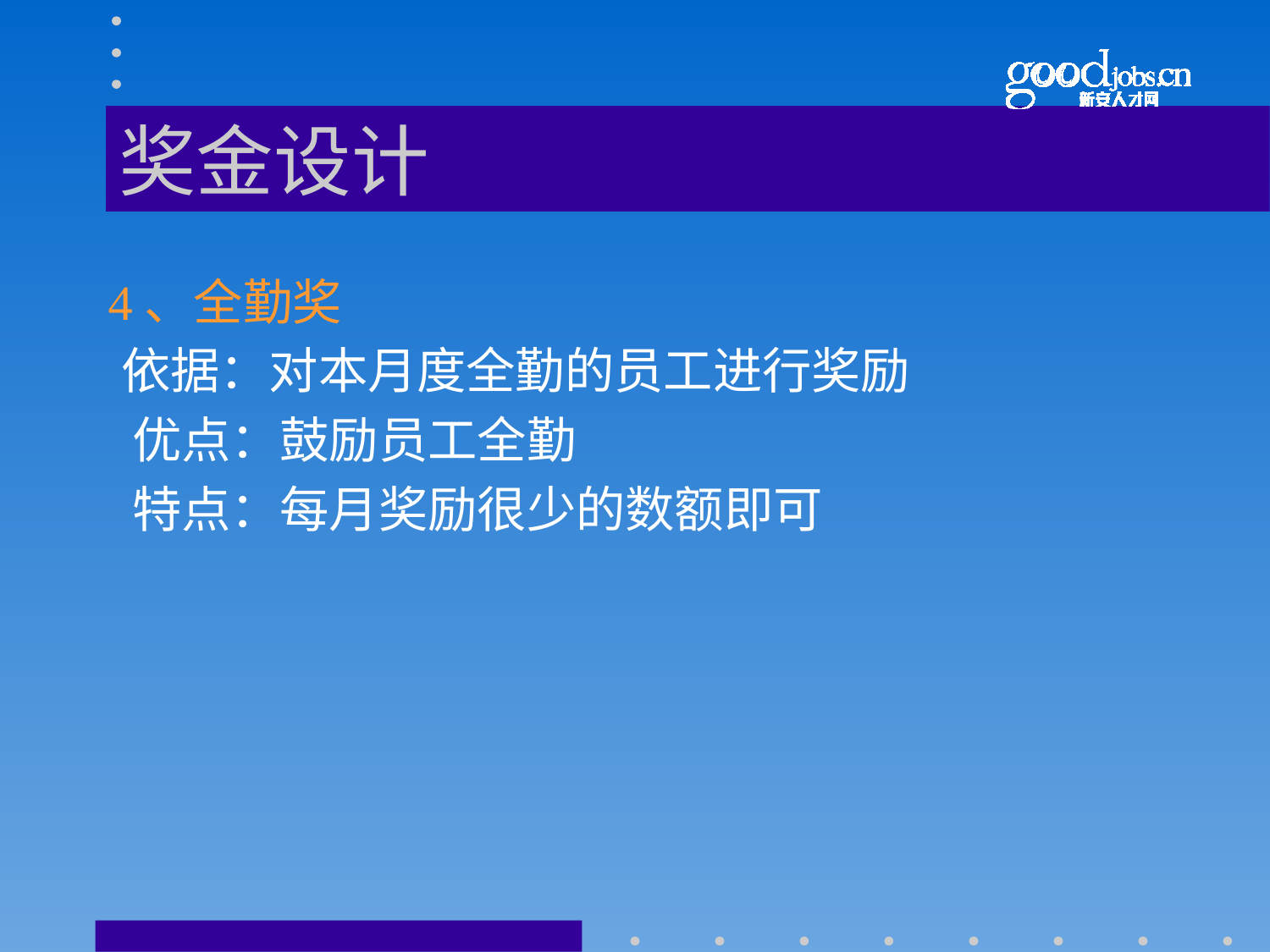

# 奖金设计
   4、全勤奖
   依据：对本月度全勤的员工进行奖励
    优点：鼓励员工全勤
    特点：每月奖励很少的数额即可